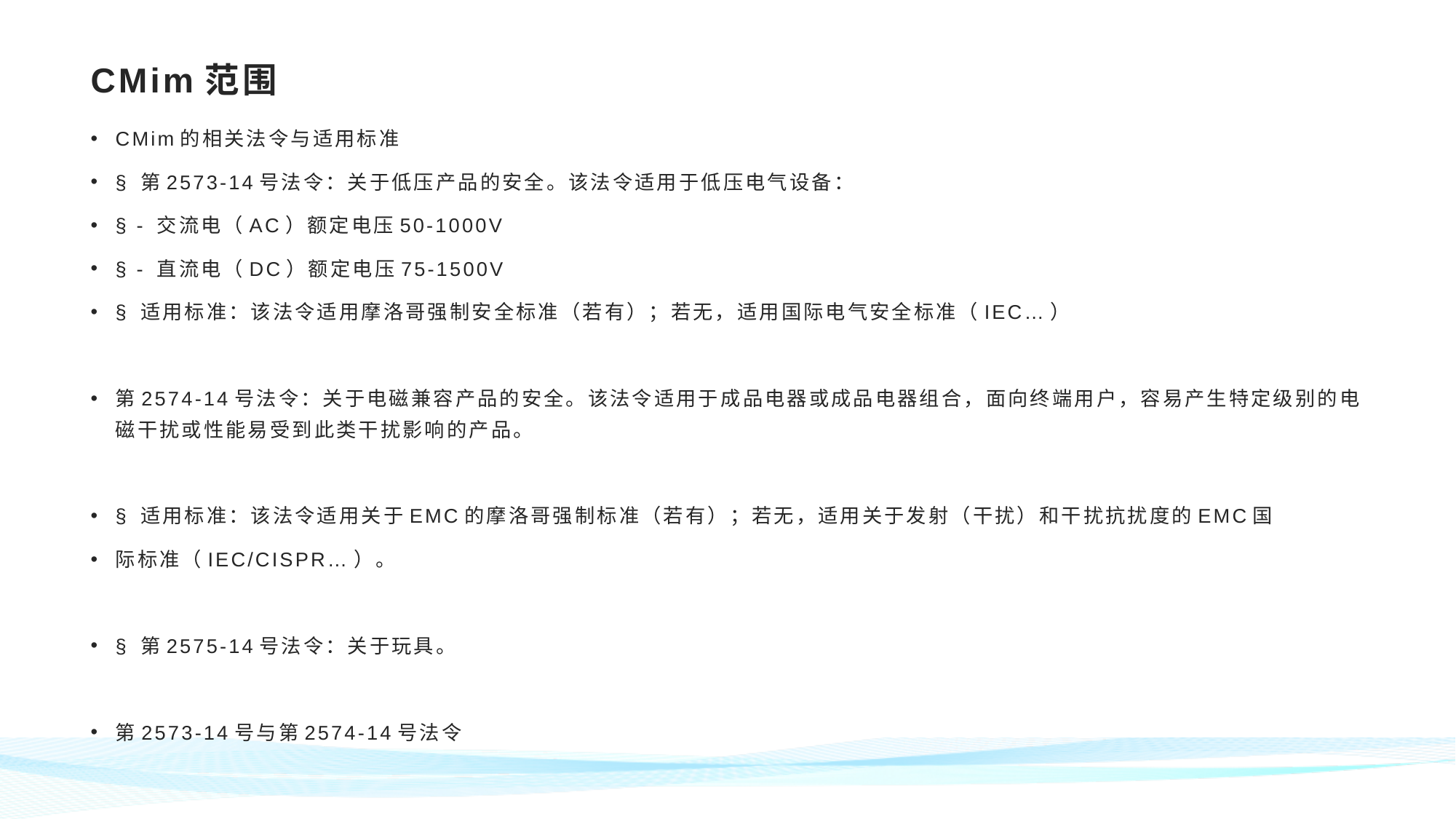

# CMim范围
CMim的相关法令与适用标准
§ 第2573-14号法令：关于低压产品的安全。该法令适用于低压电气设备：
§ - 交流电（AC）额定电压50-1000V
§ - 直流电（DC）额定电压75-1500V
§ 适用标准：该法令适用摩洛哥强制安全标准（若有）；若无，适用国际电气安全标准（IEC…）

第2574-14号法令：关于电磁兼容产品的安全。该法令适用于成品电器或成品电器组合，面向终端用户，容易产生特定级别的电磁干扰或性能易受到此类干扰影响的产品。

§ 适用标准：该法令适用关于EMC的摩洛哥强制标准（若有）；若无，适用关于发射（干扰）和干扰抗扰度的EMC国
际标准（IEC/CISPR…）。

§ 第2575-14号法令：关于玩具。

第2573-14号与第2574-14号法令